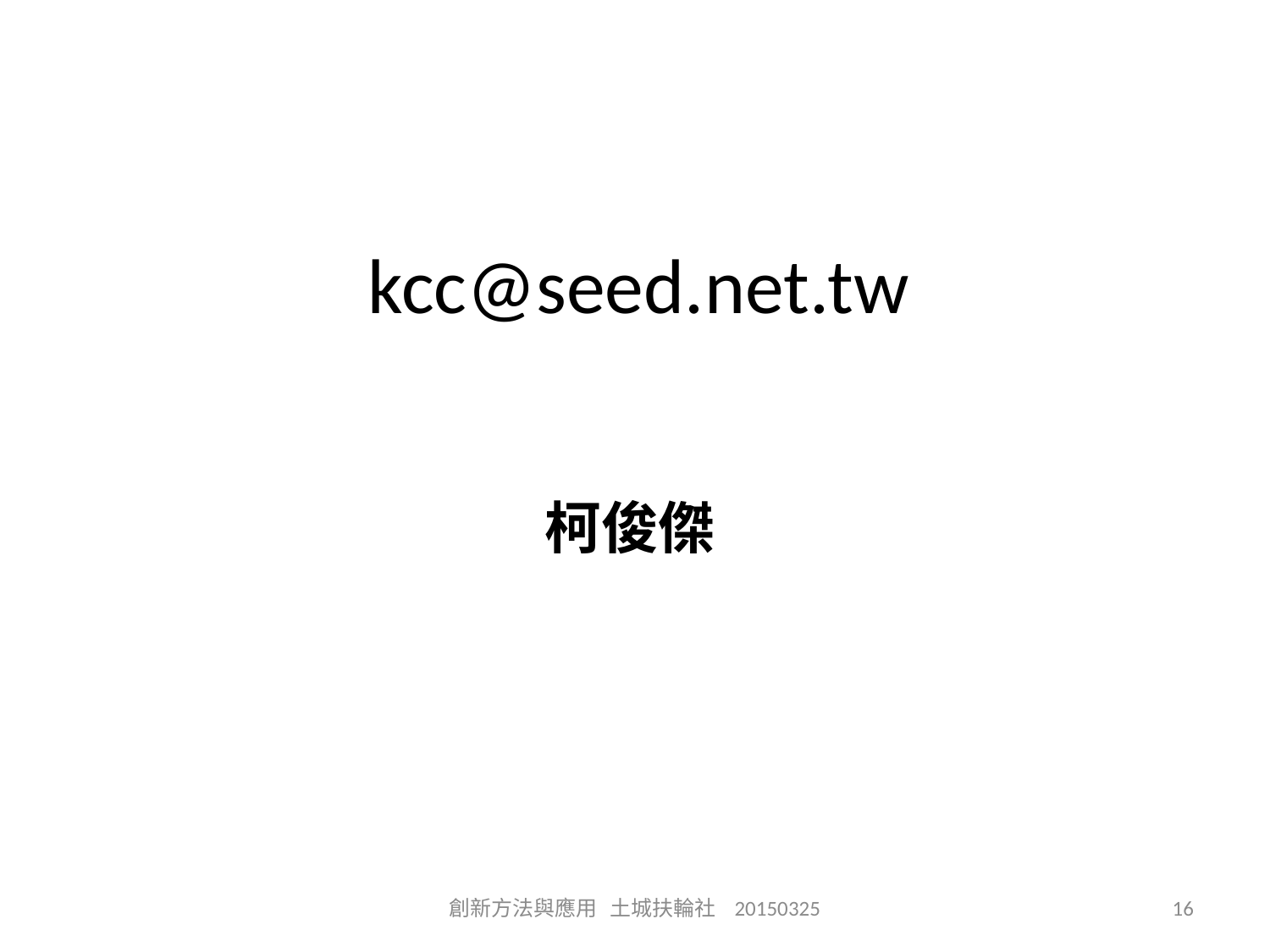

# kcc@seed.net.tw
柯俊傑
創新方法與應用  土城扶輪社  20150325
16